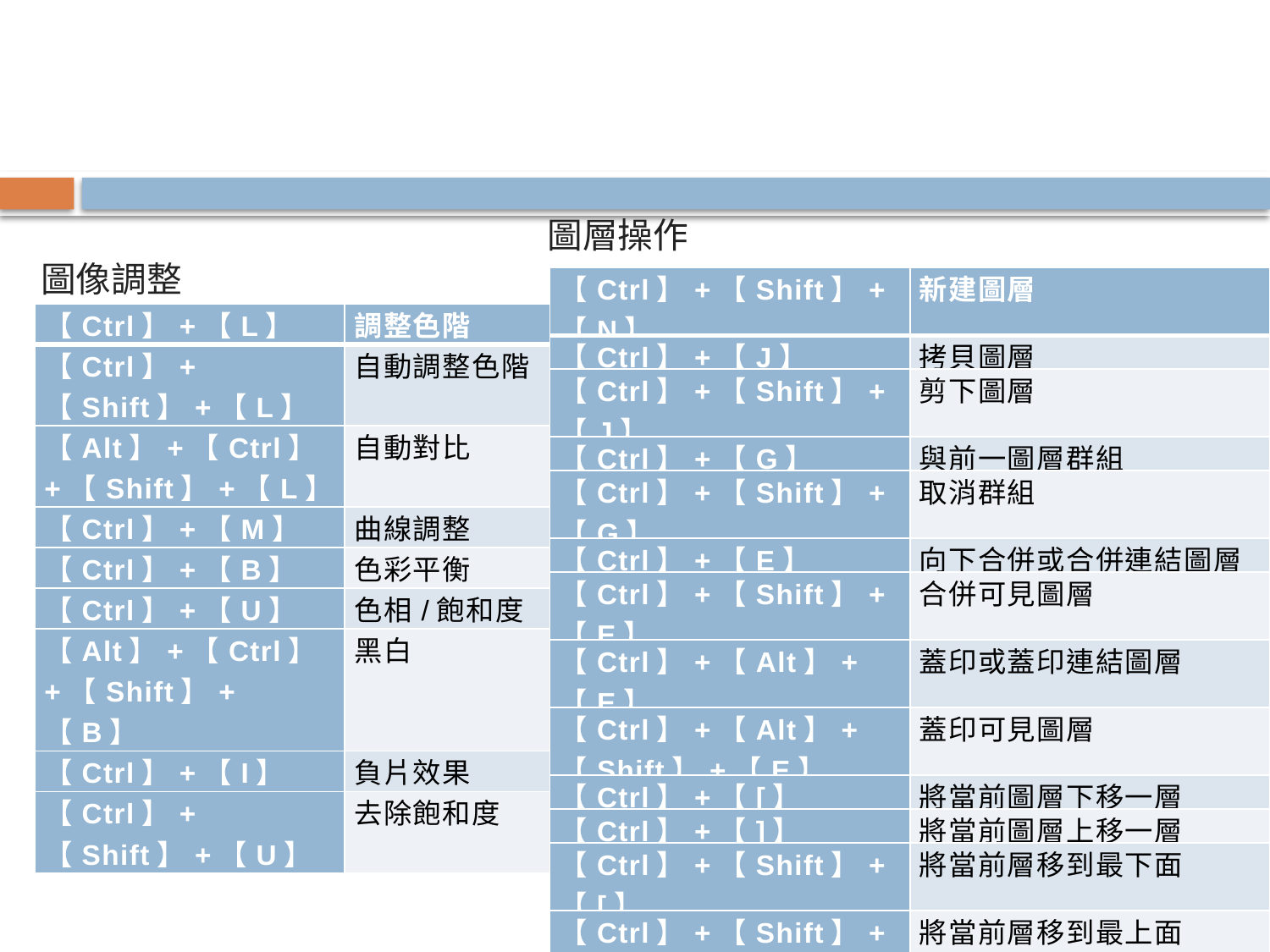

#
圖層操作
圖像調整
| 【Ctrl】+【Shift】+【N】 | 新建圖層 |
| --- | --- |
| 【Ctrl】+【J】 | 拷貝圖層 |
| 【Ctrl】+【Shift】+【J】 | 剪下圖層 |
| 【Ctrl】+【G】 | 與前一圖層群組 |
| 【Ctrl】+【Shift】+【G】 | 取消群組 |
| 【Ctrl】+【E】 | 向下合併或合併連結圖層 |
| 【Ctrl】+【Shift】+【E】 | 合併可見圖層 |
| 【Ctrl】+【Alt】+【E】 | 蓋印或蓋印連結圖層 |
| 【Ctrl】+【Alt】+【Shift】+【E】 | 蓋印可見圖層 |
| 【Ctrl】+【[】 | 將當前圖層下移一層 |
| 【Ctrl】+【]】 | 將當前圖層上移一層 |
| 【Ctrl】+【Shift】+【[】 | 將當前層移到最下面 |
| 【Ctrl】+【Shift】+【]】 | 將當前層移到最上面 |
| 【Alt】+【[】 | 選取下一個圖層 |
| 【Alt】+【]】 | 選取上一個圖層 |
| 【/】 | 開啟當前圖層的透明區域 |
| 【Ctrl】+【L】 | 調整色階 |
| --- | --- |
| 【Ctrl】+【Shift】+【L】 | 自動調整色階 |
| 【Alt】+【Ctrl】+【Shift】+【L】 | 自動對比 |
| 【Ctrl】+【M】 | 曲線調整 |
| 【Ctrl】+【B】 | 色彩平衡 |
| 【Ctrl】+【U】 | 色相/飽和度 |
| 【Alt】+【Ctrl】+【Shift】+【B】 | 黑白 |
| 【Ctrl】+【I】 | 負片效果 |
| 【Ctrl】+【Shift】+【U】 | 去除飽和度 |